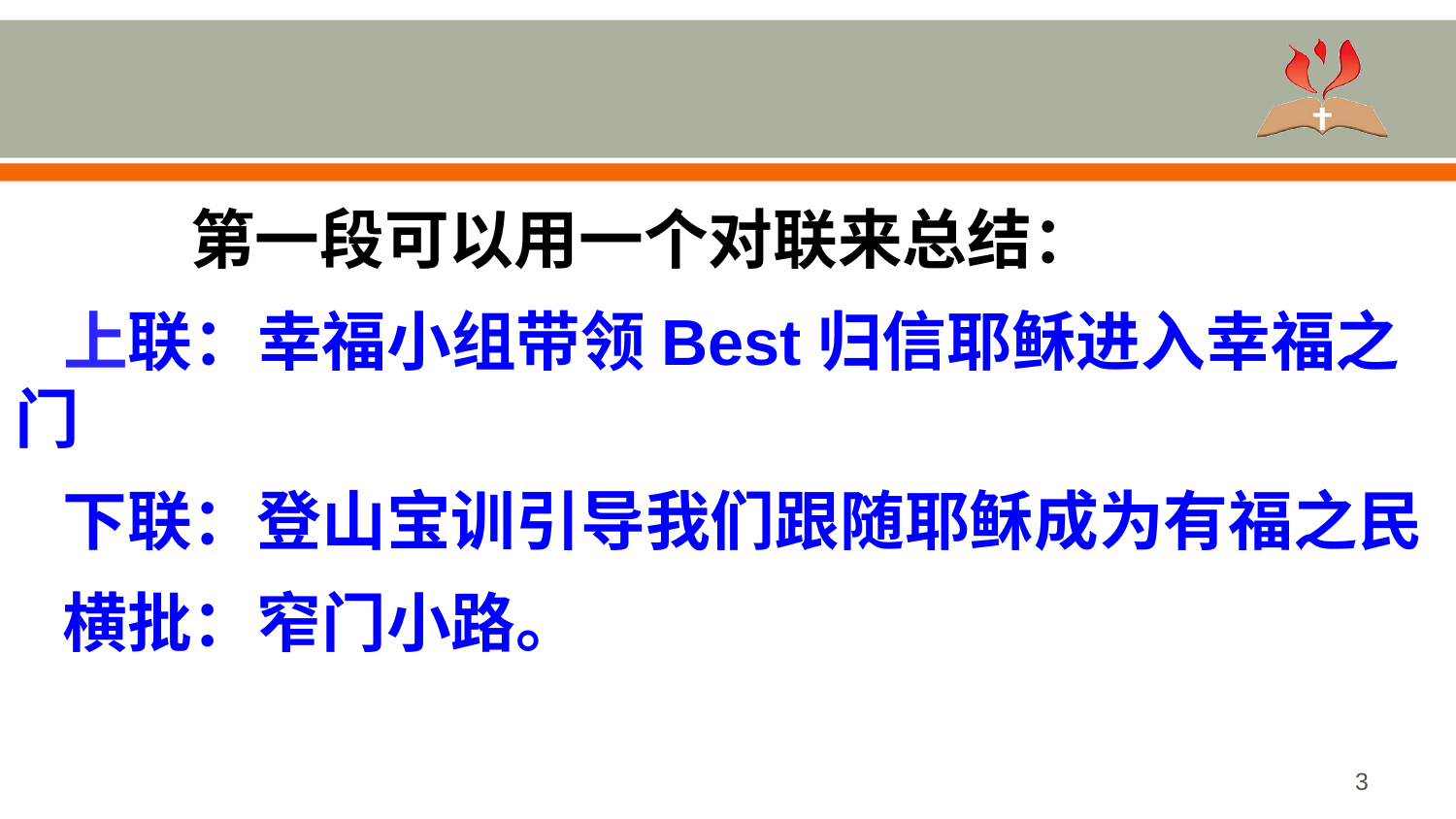

第一段可以用一个对联来总结：
  上联：幸福小组带领Best归信耶稣进入幸福之门
  下联：登山宝训引导我们跟随耶稣成为有福之民
  横批：窄门小路。

3